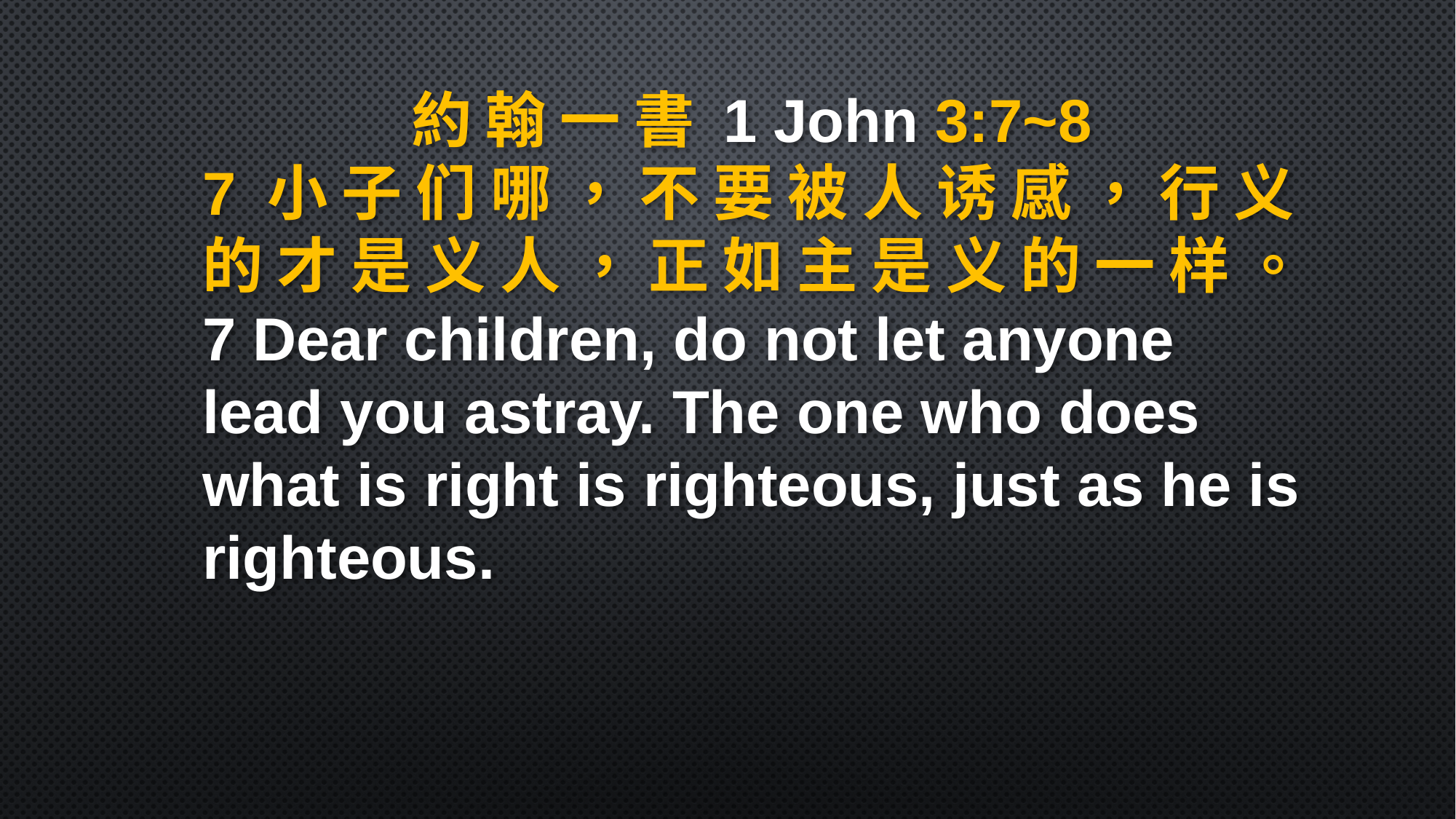

約 翰 一 書 1 John 3:7~8
7 小 子 们 哪 ， 不 要 被 人 诱 感 ， 行 义 的 才 是 义 人 ， 正 如 主 是 义 的 一 样 。
7 Dear children, do not let anyone lead you astray. The one who does what is right is righteous, just as he is righteous.